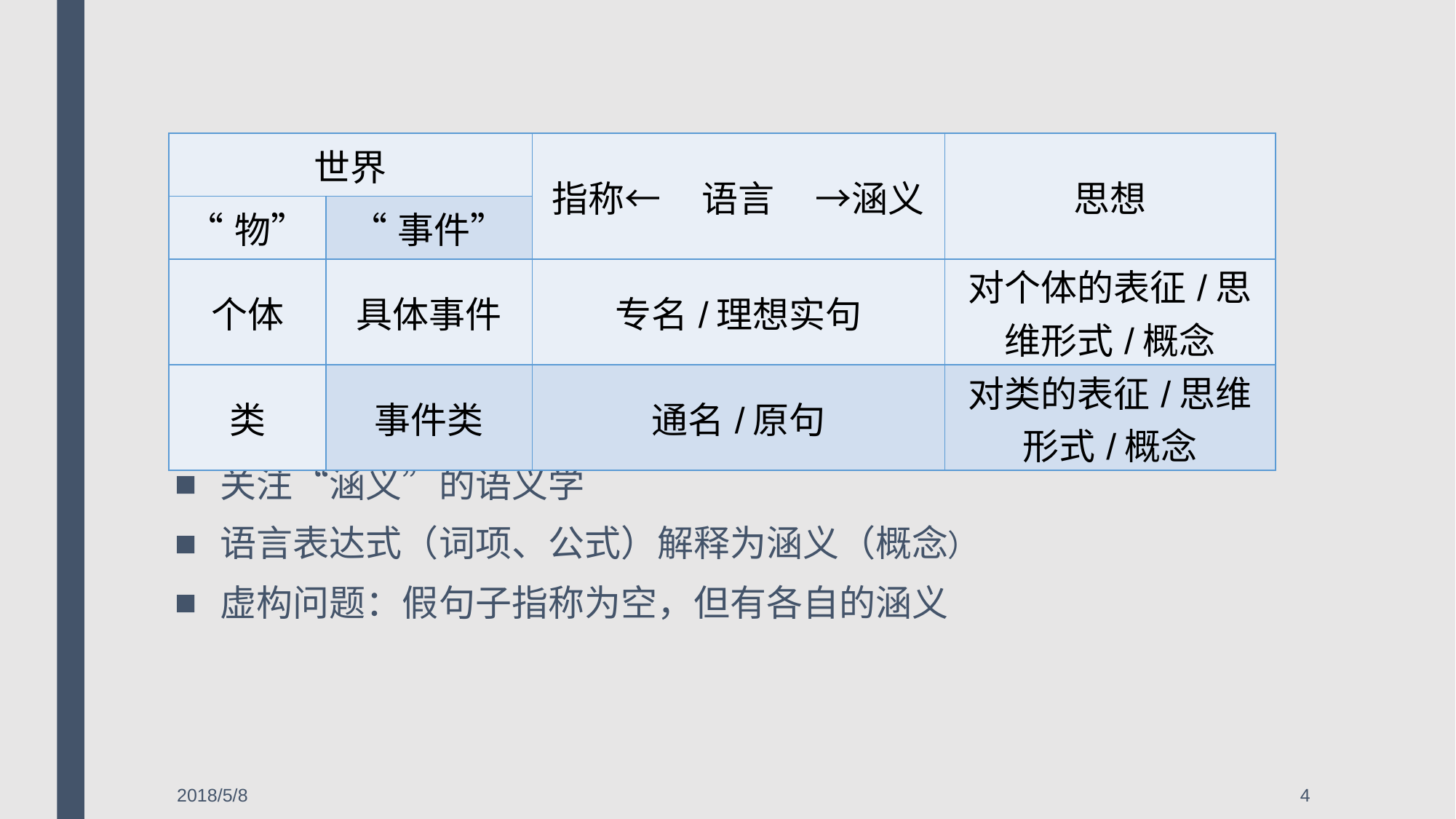

| 世界 |  | 指称← 语言 →涵义 | 思想 |
| --- | --- | --- | --- |
| “物” | “事件” |  |  |
| 个体 | 具体事件 | 专名/理想实句 | 对个体的表征/思维形式/概念 |
| 类 | 事件类 | 通名/原句 | 对类的表征/思维形式/概念 |
关注“涵义”的语义学
语言表达式（词项、公式）解释为涵义（概念）
虚构问题：假句子指称为空，但有各自的涵义
2018/5/8
4